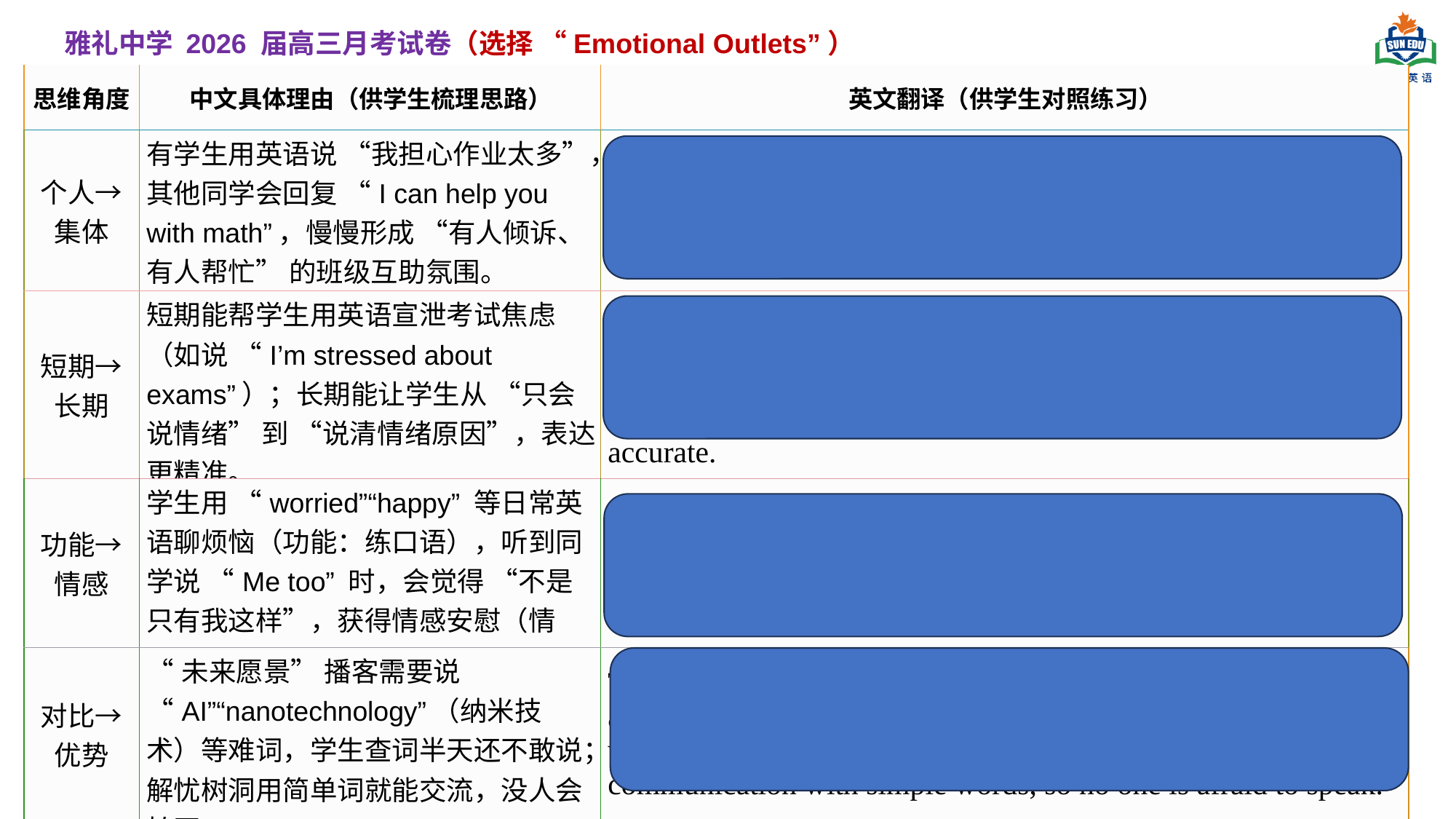

雅礼中学 2026 届高三月考试卷（选择 “Emotional Outlets”）
| 思维角度 | 中文具体理由（供学生梳理思路） | 英文翻译（供学生对照练习） |
| --- | --- | --- |
| 个人→集体 | 有学生用英语说 “我担心作业太多”，其他同学会回复 “I can help you with math”，慢慢形成 “有人倾诉、有人帮忙” 的班级互助氛围。 | Some students say "I’m worried about too much homework" in English, and other classmates will reply "I can help you with math", gradually forming a class mutual assistance atmosphere of "someone to talk to and someone to help". |
| 短期→长期 | 短期能帮学生用英语宣泄考试焦虑（如说 “I’m stressed about exams”）；长期能让学生从 “只会说情绪” 到 “说清情绪原因”，表达更精准。 | In the short term, it helps students vent exam anxiety in English (e.g., saying "I’m stressed about exams"); in the long run, it allows students to move from "only expressing emotions" to "explaining the reasons for emotions", making expressions more accurate. |
| 功能→情感 | 学生用 “worried”“happy” 等日常英语聊烦恼（功能：练口语），听到同学说 “Me too” 时，会觉得 “不是只有我这样”，获得情感安慰（情感）。 | Students talk about troubles using daily English words like "worried" and "happy" (function: practice speaking); when they hear classmates say "Me too", they will feel "I’m not the only one like this" and get emotional comfort (emotion). |
| 对比→优势 | “未来愿景” 播客需要说 “AI”“nanotechnology”（纳米技术）等难词，学生查词半天还不敢说；解忧树洞用简单词就能交流，没人会怕开口。 | The "Futuristic Vision" podcast requires difficult words like "AI" and "nanotechnology"; students spend a long time looking up words but still dare not speak. Emotional Outlets allows communication with simple words, so no one is afraid to speak. |